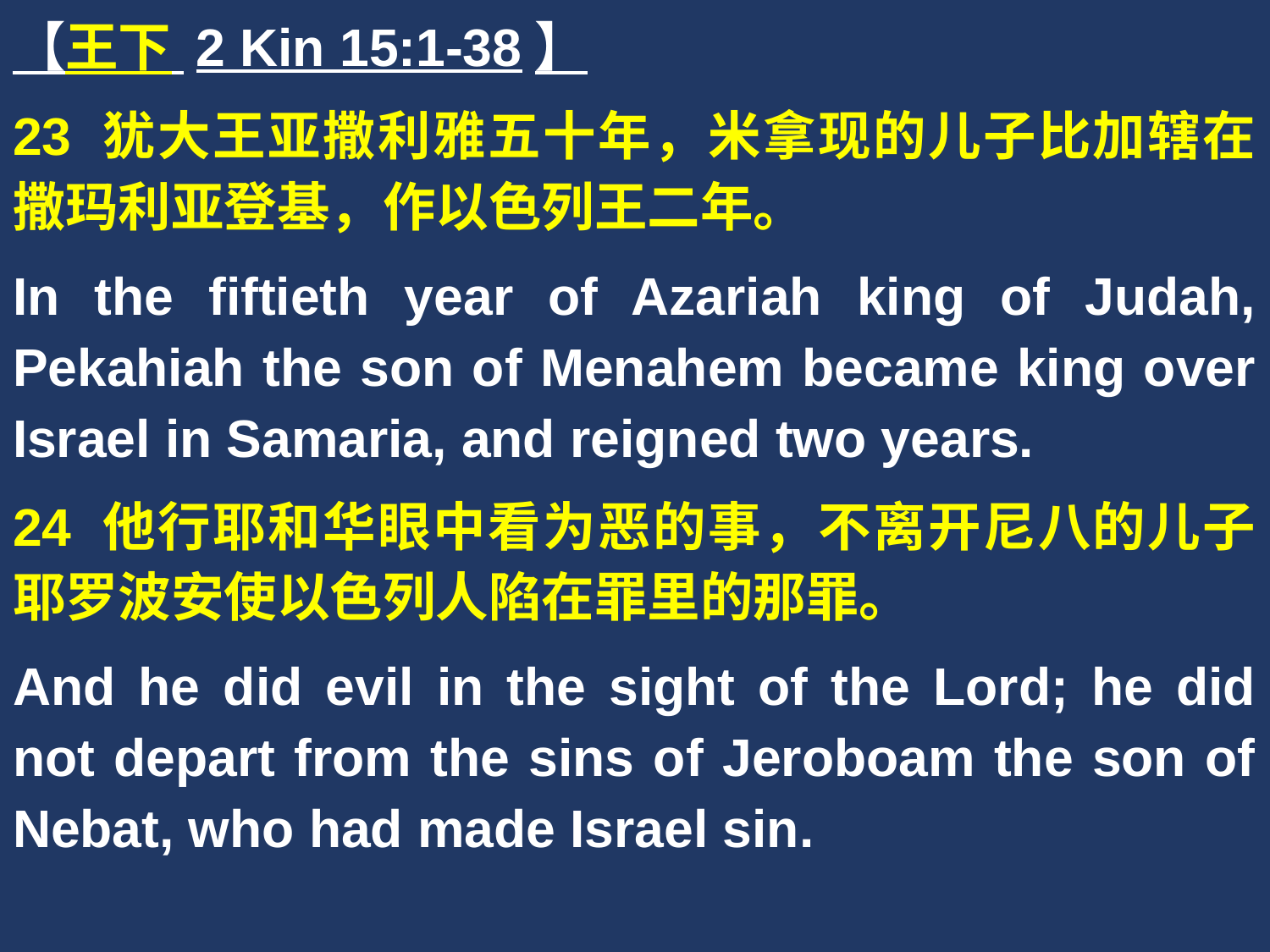

【王下 2 Kin 15:1-38】
23 犹大王亚撒利雅五十年，米拿现的儿子比加辖在撒玛利亚登基，作以色列王二年。
In the fiftieth year of Azariah king of Judah, Pekahiah the son of Menahem became king over Israel in Samaria, and reigned two years.
24 他行耶和华眼中看为恶的事，不离开尼八的儿子耶罗波安使以色列人陷在罪里的那罪。
And he did evil in the sight of the Lord; he did not depart from the sins of Jeroboam the son of Nebat, who had made Israel sin.